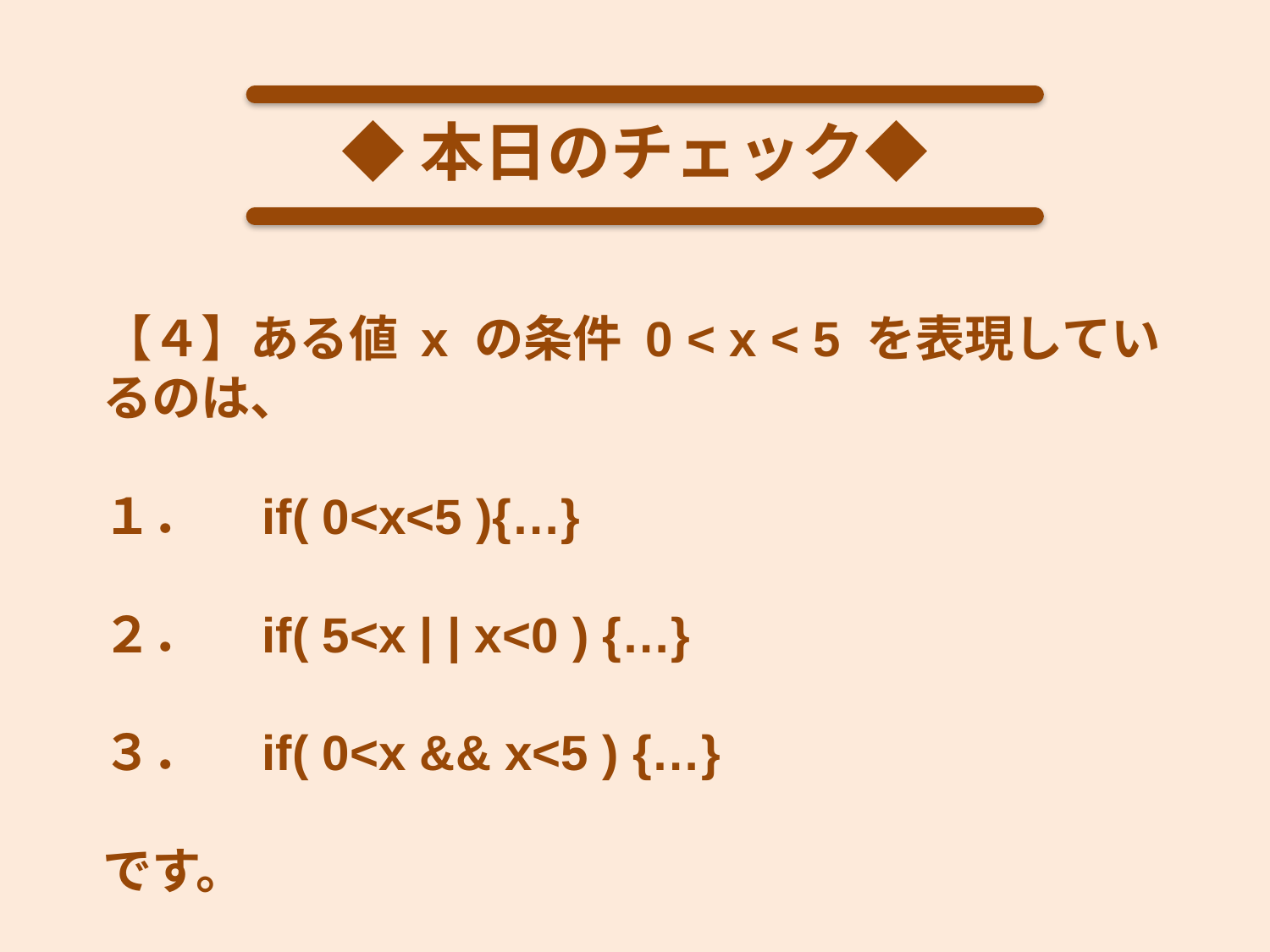

◆本日のチェック◆

【４】ある値 x の条件 0 < x < 5 を表現しているのは、

１．　if( 0<x<5 ){…}

２．　if( 5<x | | x<0 ) {…}

３．　if( 0<x && x<5 ) {…}

です。